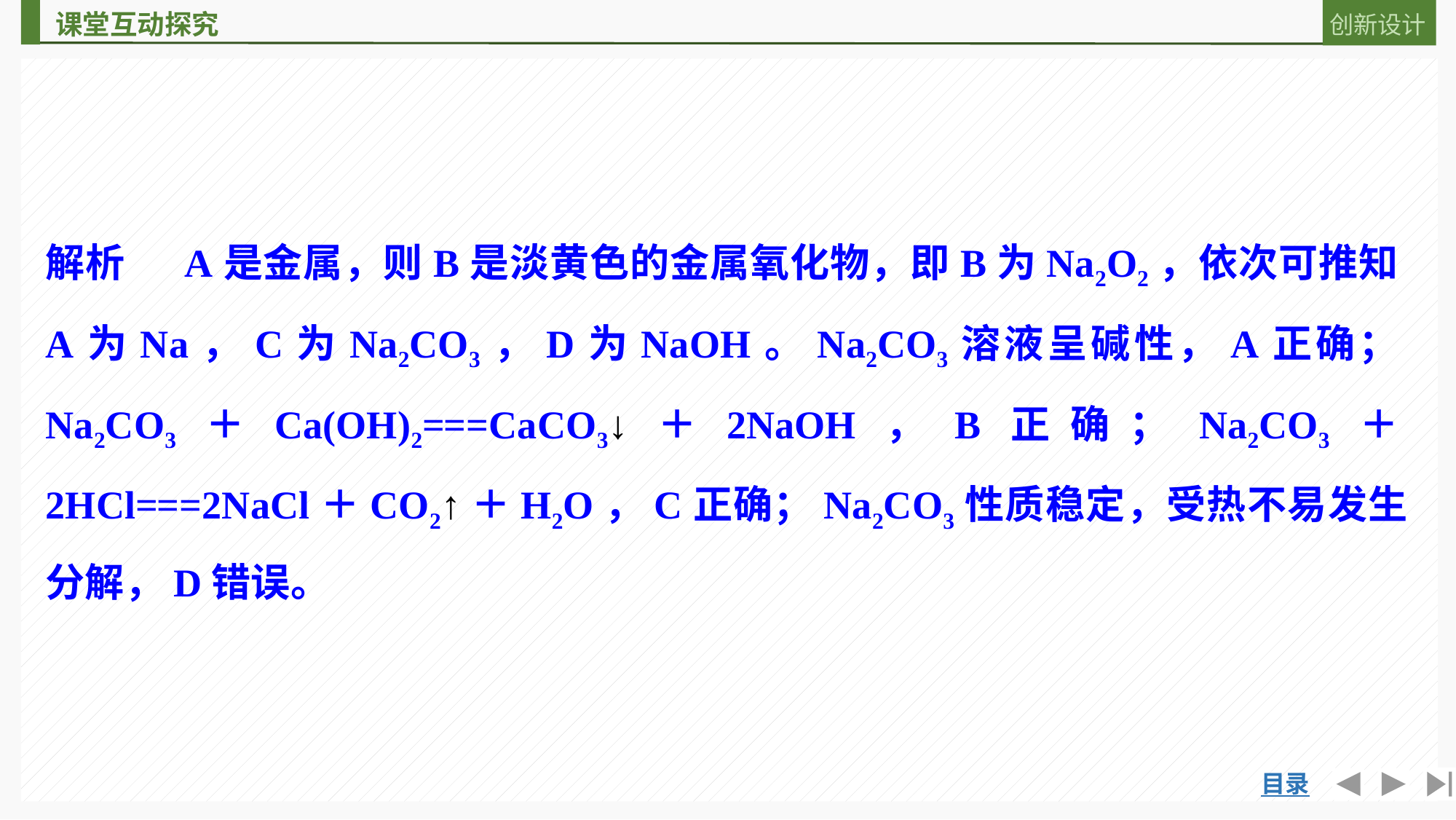

解析　 A是金属，则B是淡黄色的金属氧化物，即B为Na2O2，依次可推知A为Na，C为Na2CO3，D为NaOH。Na2CO3溶液呈碱性，A正确；Na2CO3＋Ca(OH)2===CaCO3↓＋2NaOH，B正确；Na2CO3＋2HCl===2NaCl＋CO2↑＋H2O，C正确；Na2CO3性质稳定，受热不易发生分解，D错误。